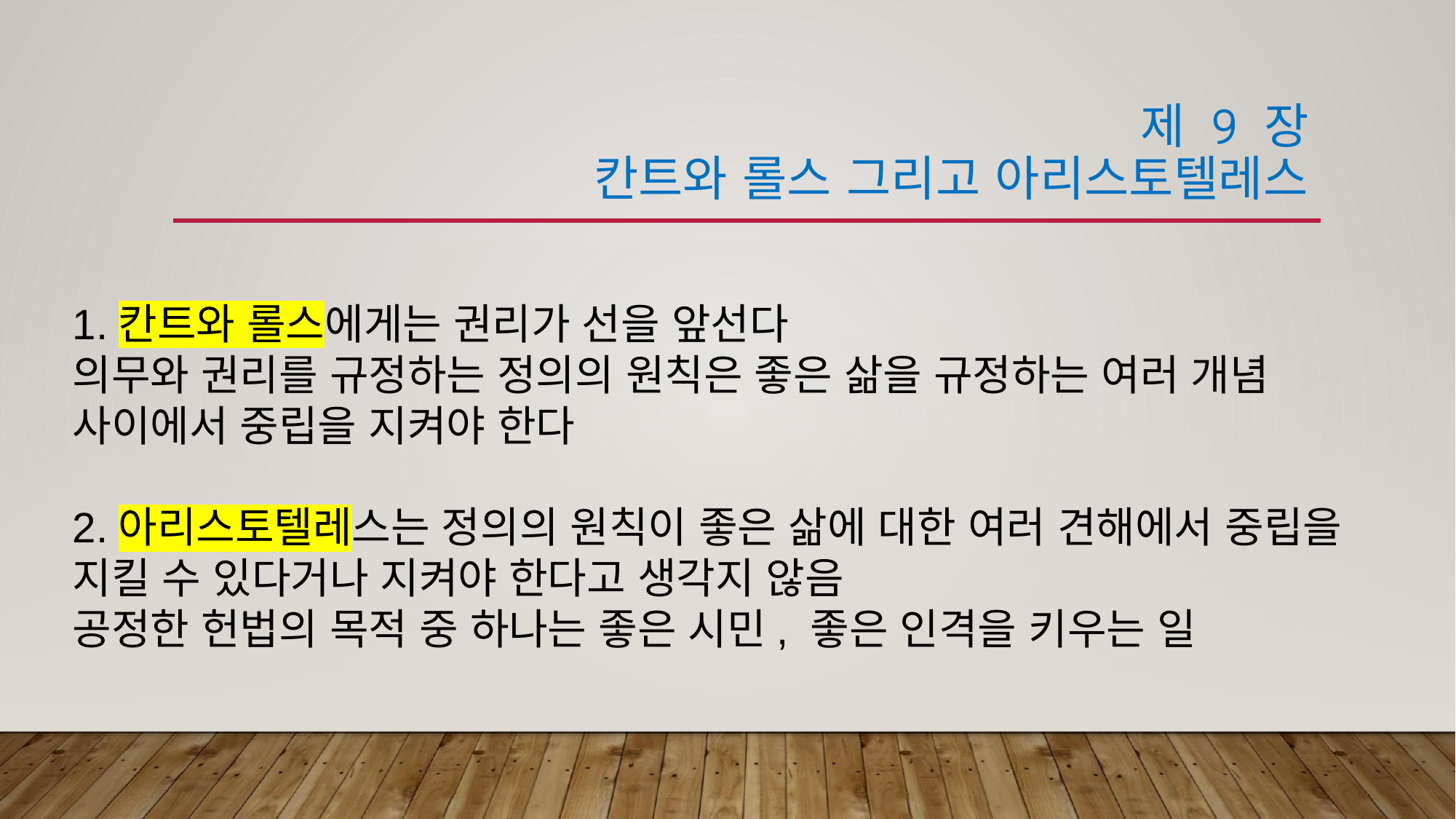

# 제 9 장 칸트와 롤스 그리고 아리스토텔레스
1.칸트와 롤스에게는 권리가 선을 앞선다
의무와 권리를 규정하는 정의의 원칙은 좋은 삶을 규정하는 여러 개념 사이에서 중립을 지켜야 한다

2.아리스토텔레스는 정의의 원칙이 좋은 삶에 대한 여러 견해에서 중립을 지킬 수 있다거나 지켜야 한다고 생각지 않음
공정한 헌법의 목적 중 하나는 좋은 시민, 좋은 인격을 키우는 일